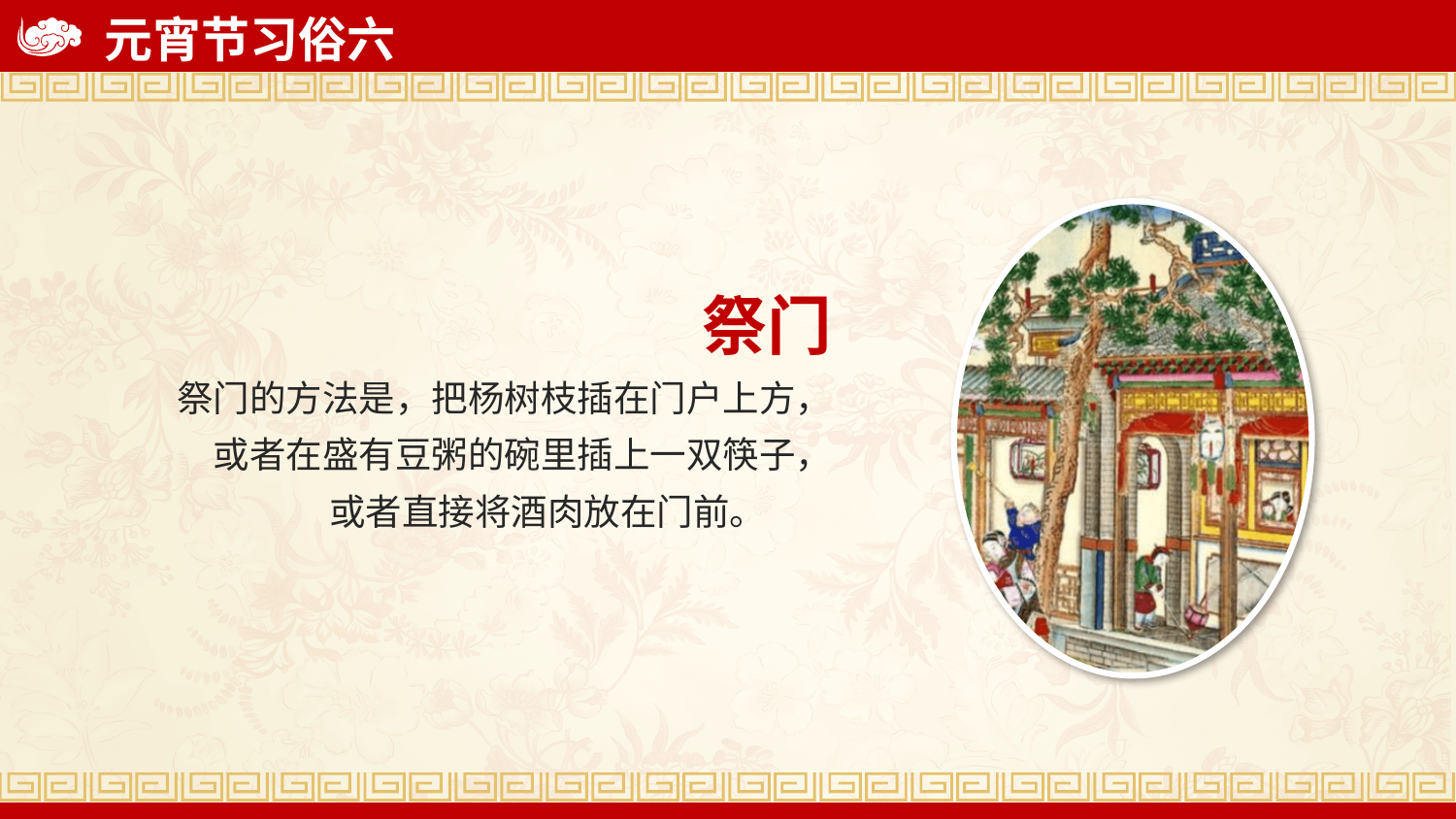

元宵节习俗六

祭门
祭门的方法是，把杨树枝插在门户上方，
或者在盛有豆粥的碗里插上一双筷子，
或者直接将酒肉放在门前。